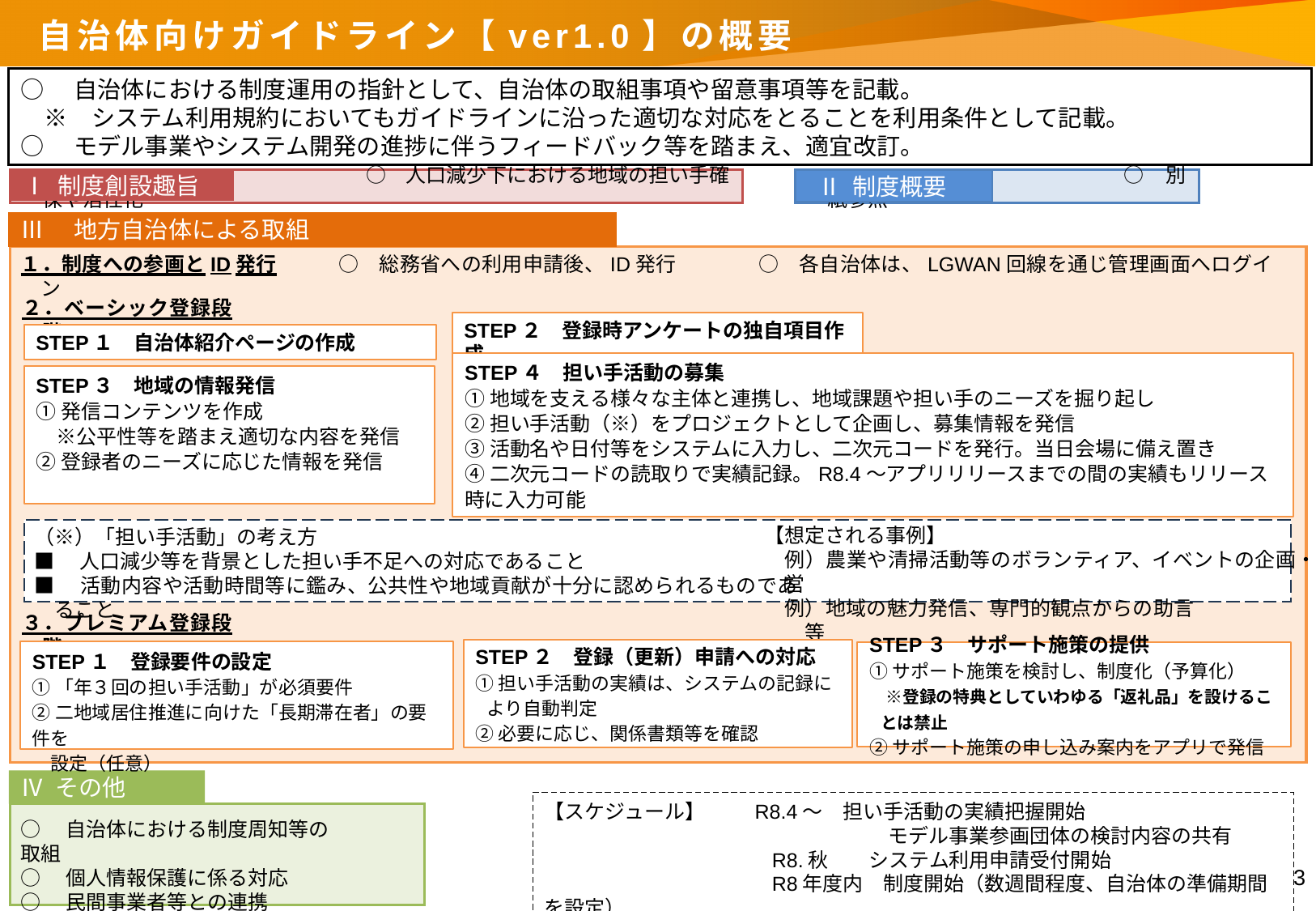

自治体向けガイドライン【ver1.0】の概要

○　自治体における制度運用の指針として、自治体の取組事項や留意事項等を記載。
　※　システム利用規約においてもガイドラインに沿った適切な対応をとることを利用条件として記載。
○　モデル事業やシステム開発の進捗に伴うフィードバック等を踏まえ、適宜改訂。

　　　　　　　　　　　　　　　　　○　人口減少下における地域の担い手確保や活性化
Ⅰ 制度創設趣旨
  Ⅱ 制度概要
　　　　　　　　　　　　　　　○　別紙参照
Ⅲ　地方自治体による取組
１．制度への参画とID発行　　　○　総務省への利用申請後、ID発行　　　　○　各自治体は、LGWAN回線を通じ管理画面へログイン

２．ベーシック登録段階
STEP２　登録時アンケートの独自項目作成
STEP１　自治体紹介ページの作成
STEP３　地域の情報発信
①発信コンテンツを作成
　※公平性等を踏まえ適切な内容を発信
②登録者のニーズに応じた情報を発信
STEP４　担い手活動の募集
①地域を支える様々な主体と連携し、地域課題や担い手のニーズを掘り起し
②担い手活動（※）をプロジェクトとして企画し、募集情報を発信
③活動名や日付等をシステムに入力し、二次元コードを発行。当日会場に備え置き
④二次元コードの読取りで実績記録。R8.4～アプリリリースまでの間の実績もリリース時に入力可能
【想定される事例】
　例）農業や清掃活動等のボランティア、イベントの企画・運営
　例）地域の魅力発信、専門的観点からの助言　　　　　　　　等
（※）「担い手活動」の考え方
■　人口減少等を背景とした担い手不足への対応であること
■　活動内容や活動時間等に鑑み、公共性や地域貢献が十分に認められるものであること

３．プレミアム登録段階
STEP２　登録（更新）申請への対応
①担い手活動の実績は、システムの記録により自動判定
②必要に応じ、関係書類等を確認
STEP１　登録要件の設定
①「年３回の担い手活動」が必須要件
②二地域居住推進に向けた「長期滞在者」の要件を
　設定（任意）
STEP３　サポート施策の提供
①サポート施策を検討し、制度化（予算化）
　※登録の特典としていわゆる「返礼品」を設けることは禁止
②サポート施策の申し込み案内をアプリで発信
Ⅳ その他
【スケジュール】　 　R8.4～　担い手活動の実績把握開始
　　　　　　　　　　　　　　　　　モデル事業参画団体の検討内容の共有
　　　　　　　　　　　R8.秋　　システム利用申請受付開始
　　　　　　　　　　　R8年度内　制度開始（数週間程度、自治体の準備期間を設定）

○　自治体における制度周知等の取組
○　個人情報保護に係る対応
○　民間事業者等との連携
3